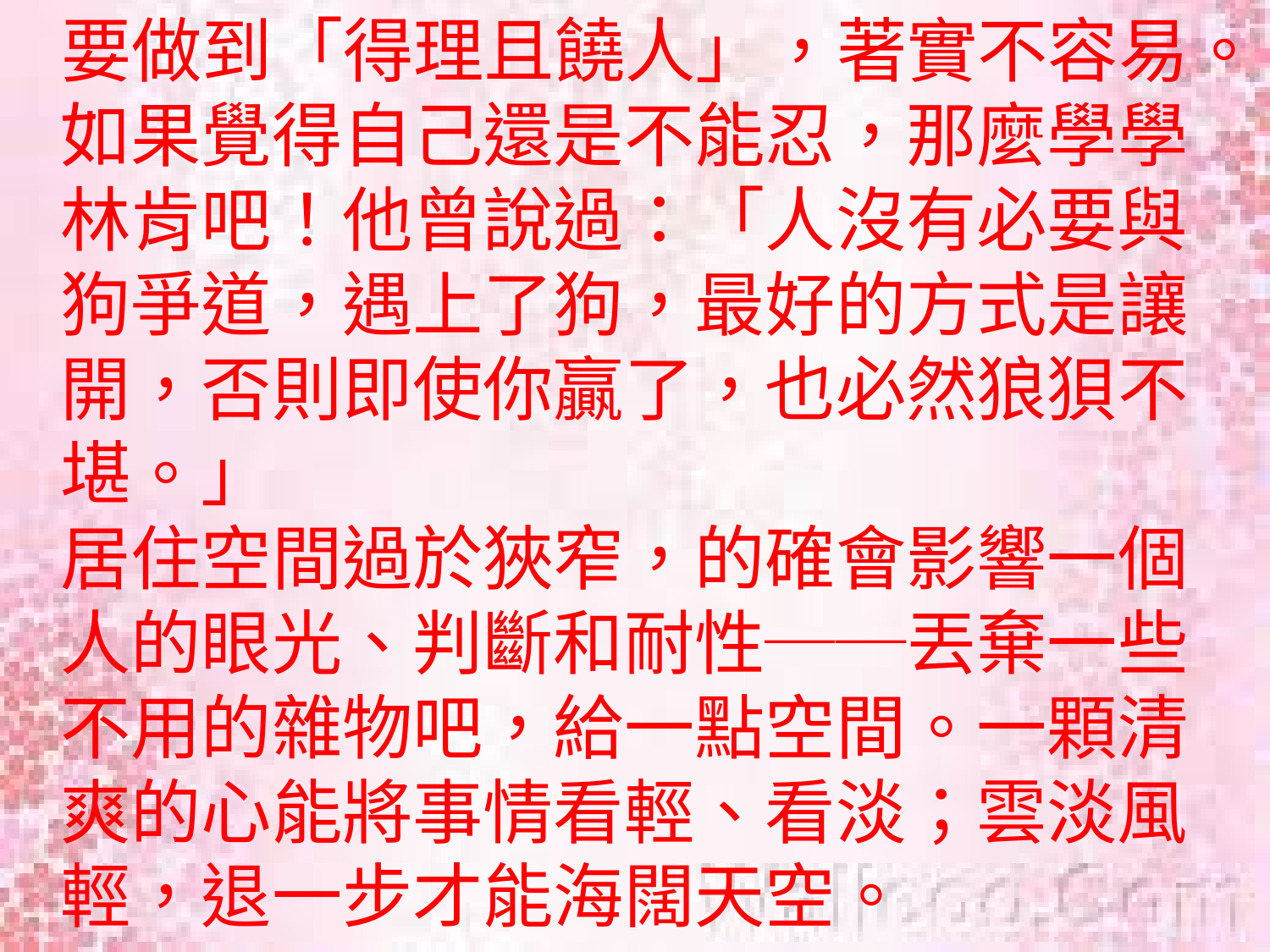

要做到「得理且饒人」，著實不容易。如果覺得自己還是不能忍，那麼學學林肯吧！他曾說過：「人沒有必要與狗爭道，遇上了狗，最好的方式是讓開，否則即使你贏了，也必然狼狽不堪。」
居住空間過於狹窄，的確會影響一個人的眼光、判斷和耐性──丟棄一些不用的雜物吧，給一點空間。一顆清爽的心能將事情看輕、看淡；雲淡風輕，退一步才能海闊天空。